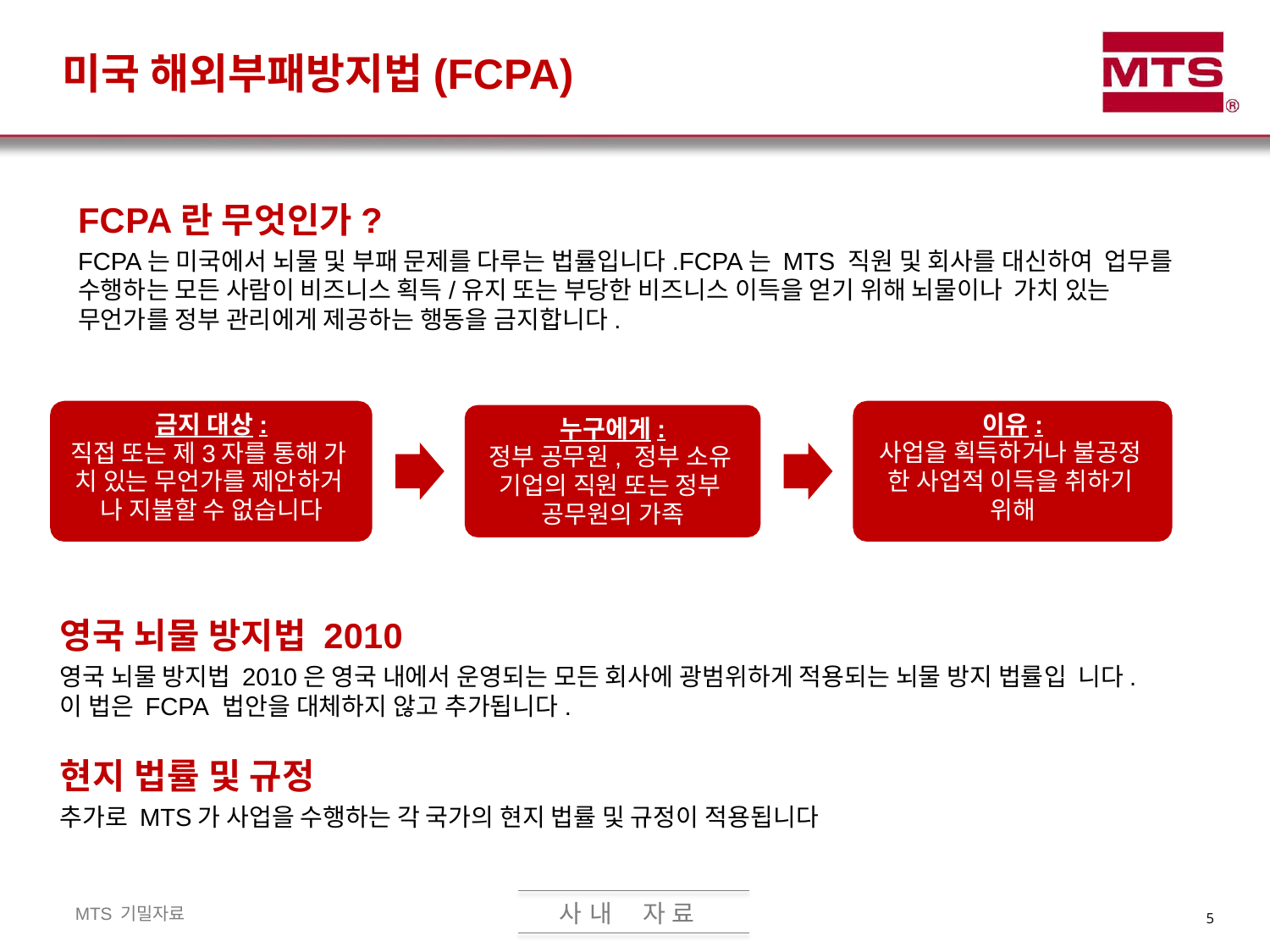

# 미국 해외부패방지법(FCPA)
FCPA란 무엇인가?
FCPA는 미국에서 뇌물 및 부패 문제를 다루는 법률입니다.FCPA는 MTS 직원 및 회사를 대신하여  업무를 수행하는 모든 사람이 비즈니스 획득/유지 또는 부당한 비즈니스 이득을 얻기 위해 뇌물이나  가치 있는 무언가를 정부 관리에게 제공하는 행동을 금지합니다.

금지 대상:
직접 또는 제3자를 통해 가  치 있는 무언가를 제안하거  나 지불할 수 없습니다
이유:
사업을 획득하거나 불공정  한 사업적 이득을 취하기  위해
누구에게:
정부 공무원, 정부 소유  기업의 직원 또는 정부  공무원의 가족

영국 뇌물 방지법 2010
영국 뇌물 방지법 2010은 영국 내에서 운영되는 모든 회사에 광범위하게 적용되는 뇌물 방지 법률입  니다. 이 법은 FCPA 법안을 대체하지 않고 추가됩니다.

현지 법률 및 규정
추가로 MTS가 사업을 수행하는 각 국가의 현지 법률 및 규정이 적용됩니다
사 내
자 료
MTS 기밀자료
5